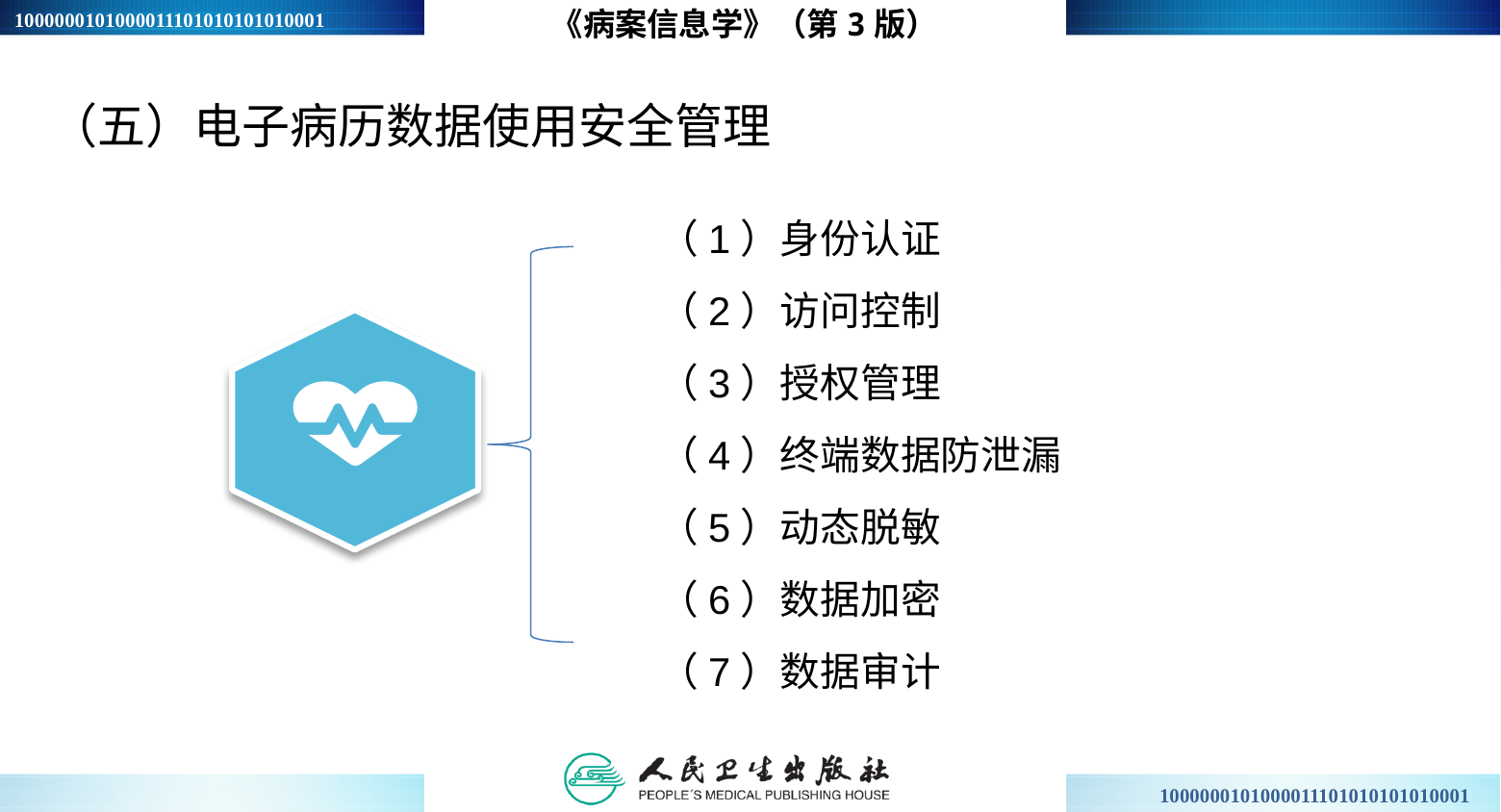

《病案信息学》（第3版）
（五）电子病历数据使用安全管理
（1）身份认证
（2）访问控制
（3）授权管理
（4）终端数据防泄漏
（5）动态脱敏
（6）数据加密
（7）数据审计

数据使用安全